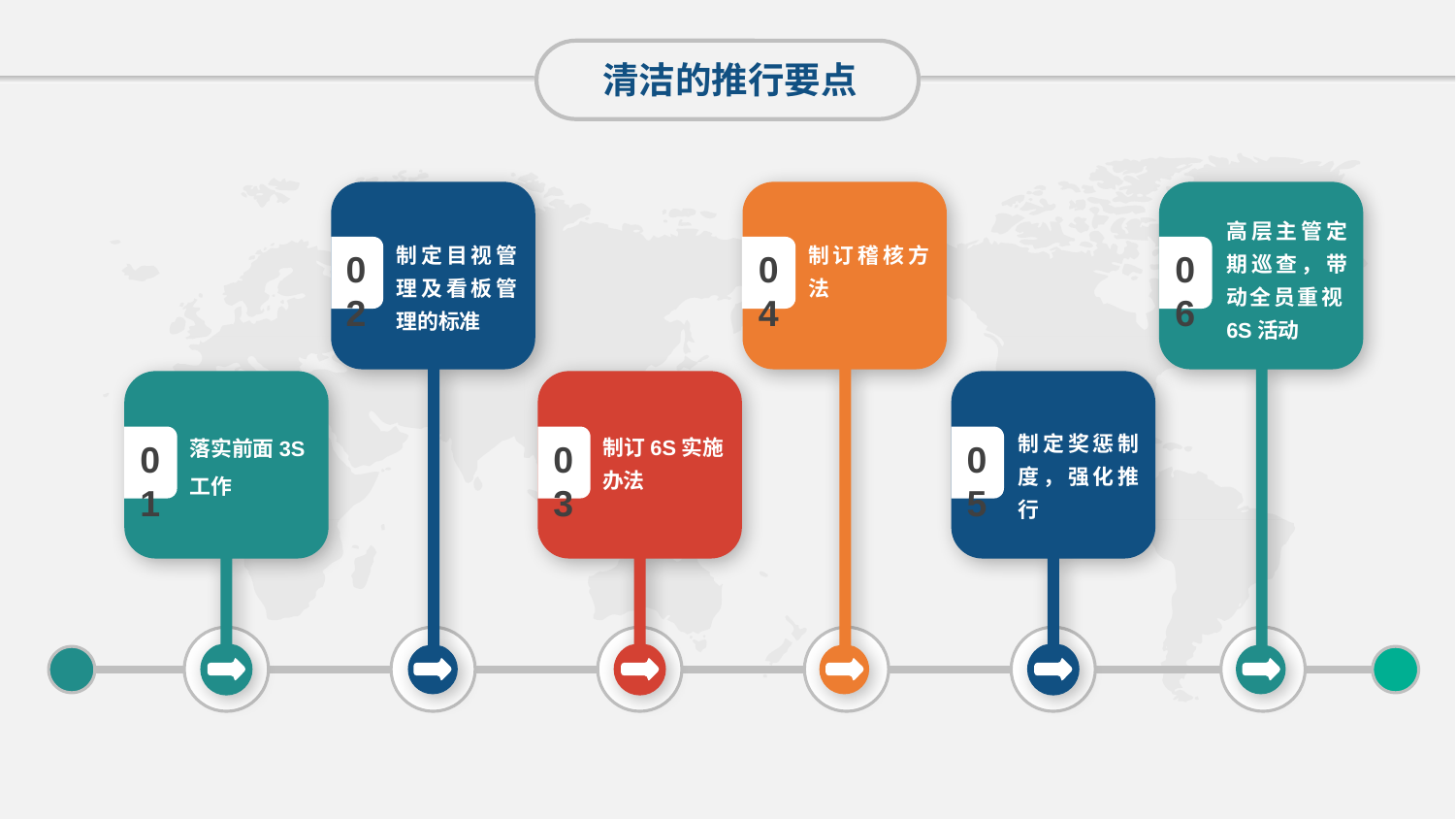

清洁的推行要点

制定目视管理及看板管理的标准
02

制订稽核方法
04

高层主管定期巡查，带动全员重视6S活动
06

落实前面3S工作
01

制订6S实施办法
03

制定奖惩制度，强化推行
05